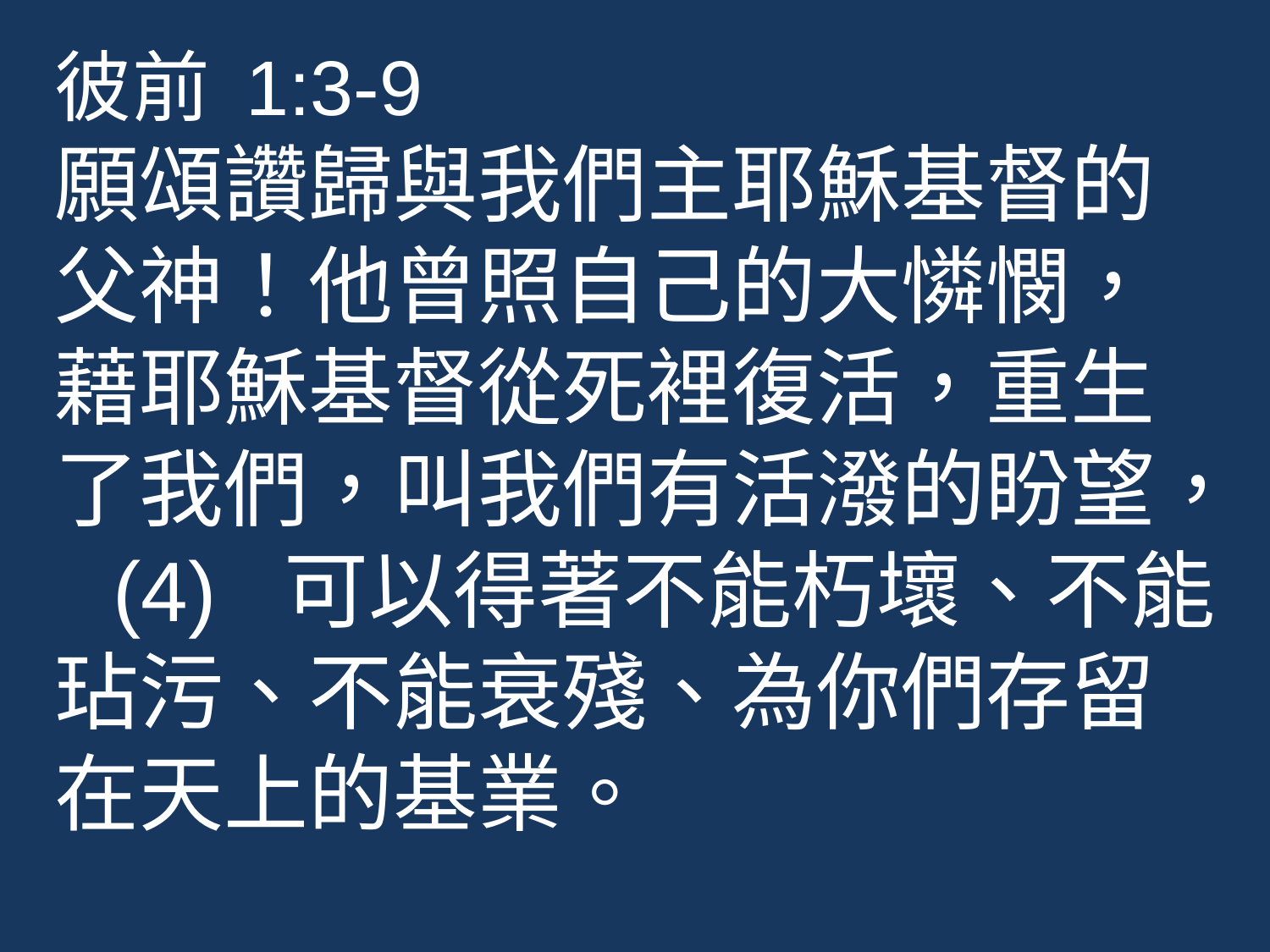

彼前 1:3-9
願頌讚歸與我們主耶穌基督的父神！他曾照自己的大憐憫，藉耶穌基督從死裡復活，重生了我們，叫我們有活潑的盼望，  (4)  可以得著不能朽壞、不能玷污、不能衰殘、為你們存留在天上的基業。